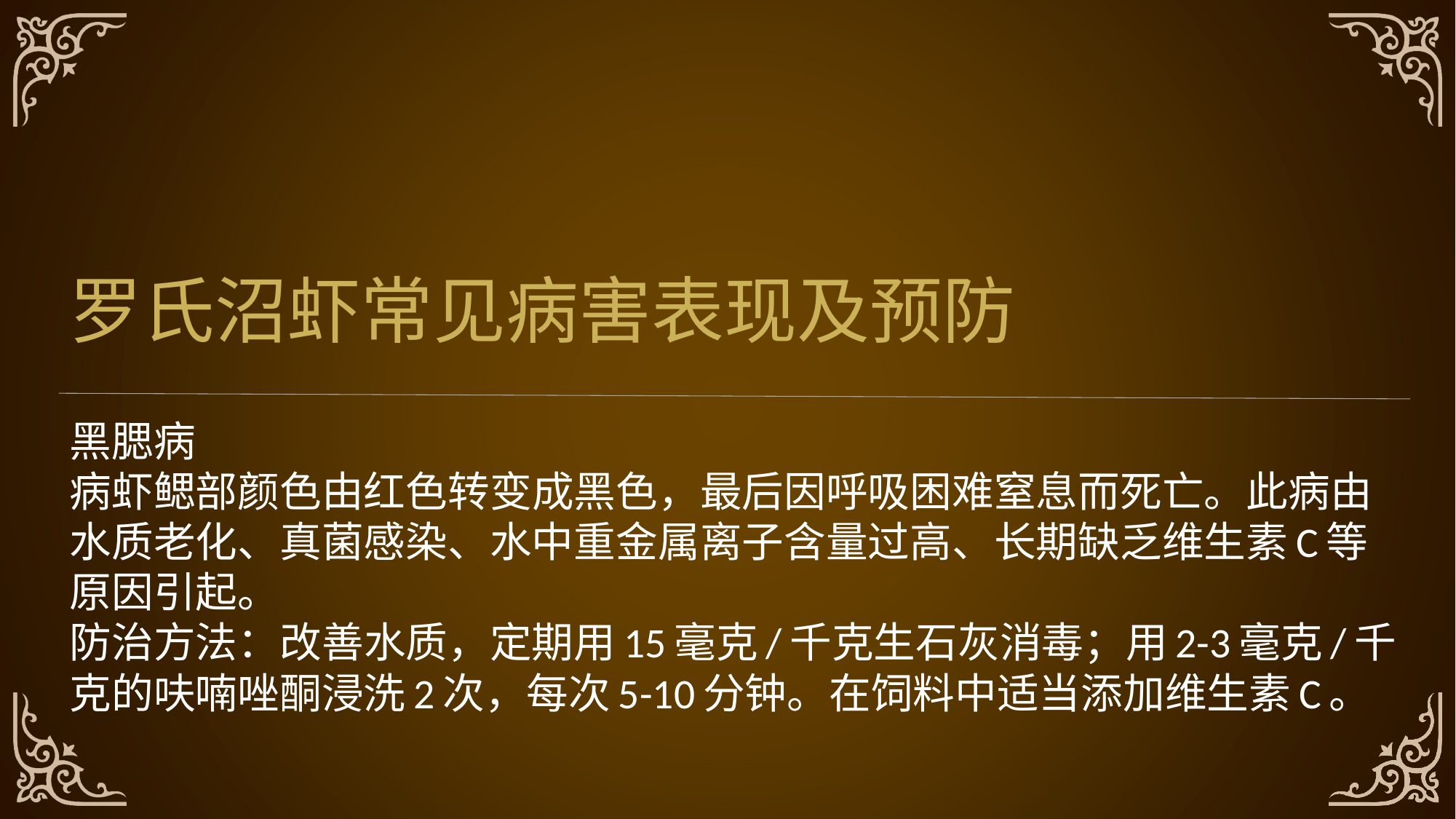

罗氏沼虾常见病害表现及预防
黑腮病
病虾鳃部颜色由红色转变成黑色，最后因呼吸困难窒息而死亡。此病由水质老化、真菌感染、水中重金属离子含量过高、长期缺乏维生素C等原因引起。
防治方法：改善水质，定期用15毫克/千克生石灰消毒；用2-3毫克/千克的呋喃唑酮浸洗2次，每次5-10分钟。在饲料中适当添加维生素C。